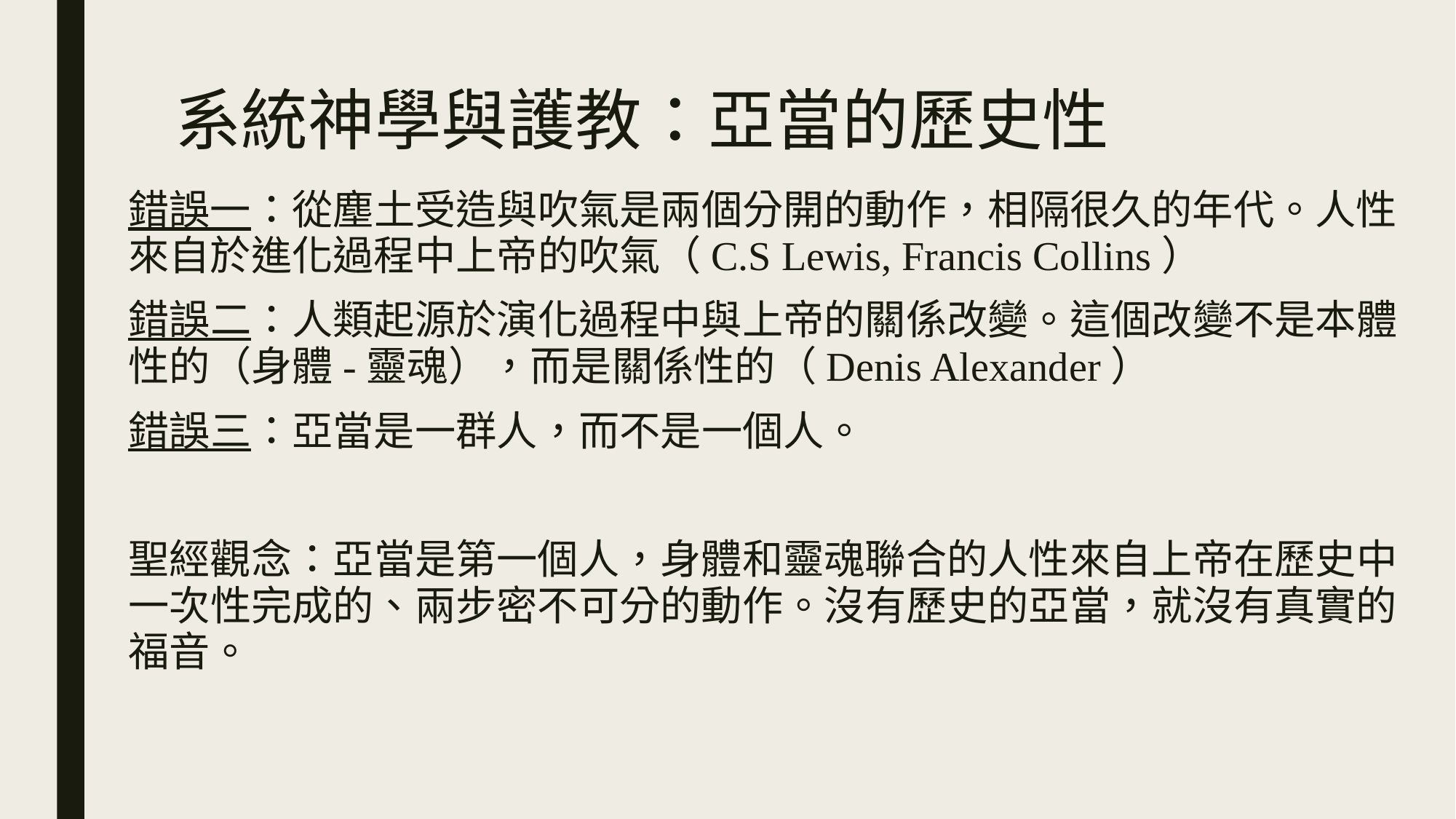

# 系統神學與護教：亞當的歷史性
錯誤一：從塵土受造與吹氣是兩個分開的動作，相隔很久的年代。人性來自於進化過程中上帝的吹氣（C.S Lewis, Francis Collins）
錯誤二：人類起源於演化過程中與上帝的關係改變。這個改變不是本體性的（身體-靈魂），而是關係性的（Denis Alexander）
錯誤三：亞當是一群人，而不是一個人。

聖經觀念：亞當是第一個人，身體和靈魂聯合的人性來自上帝在歷史中一次性完成的、兩步密不可分的動作。沒有歷史的亞當，就沒有真實的福音。